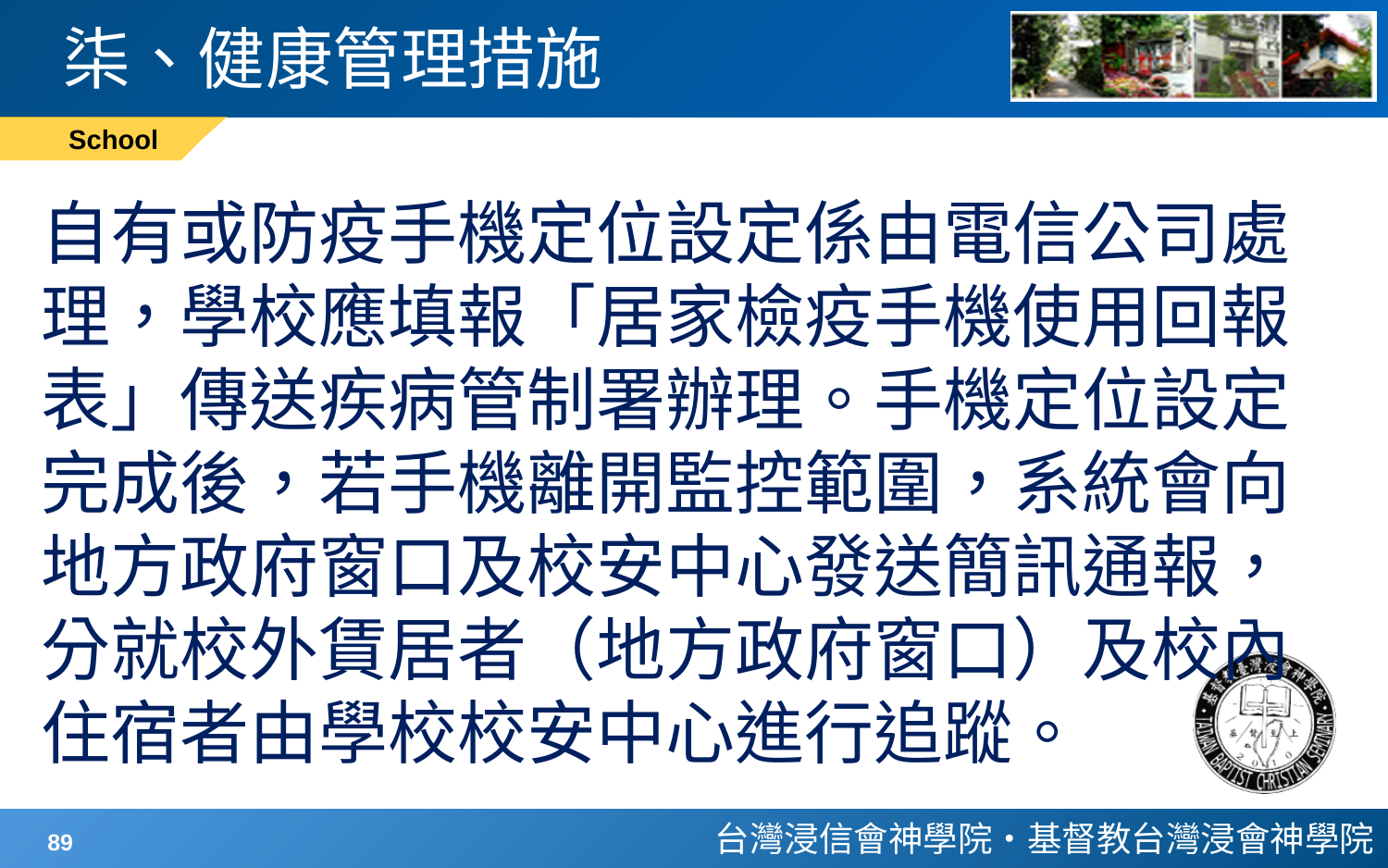

# 柒、健康管理措施
School

自有或防疫手機定位設定係由電信公司處理，學校應填報「居家檢疫手機使用回報表」傳送疾病管制署辦理。手機定位設定完成後，若手機離開監控範圍，系統會向地方政府窗口及校安中心發送簡訊通報，分就校外賃居者（地方政府窗口）及校內住宿者由學校校安中心進行追蹤。